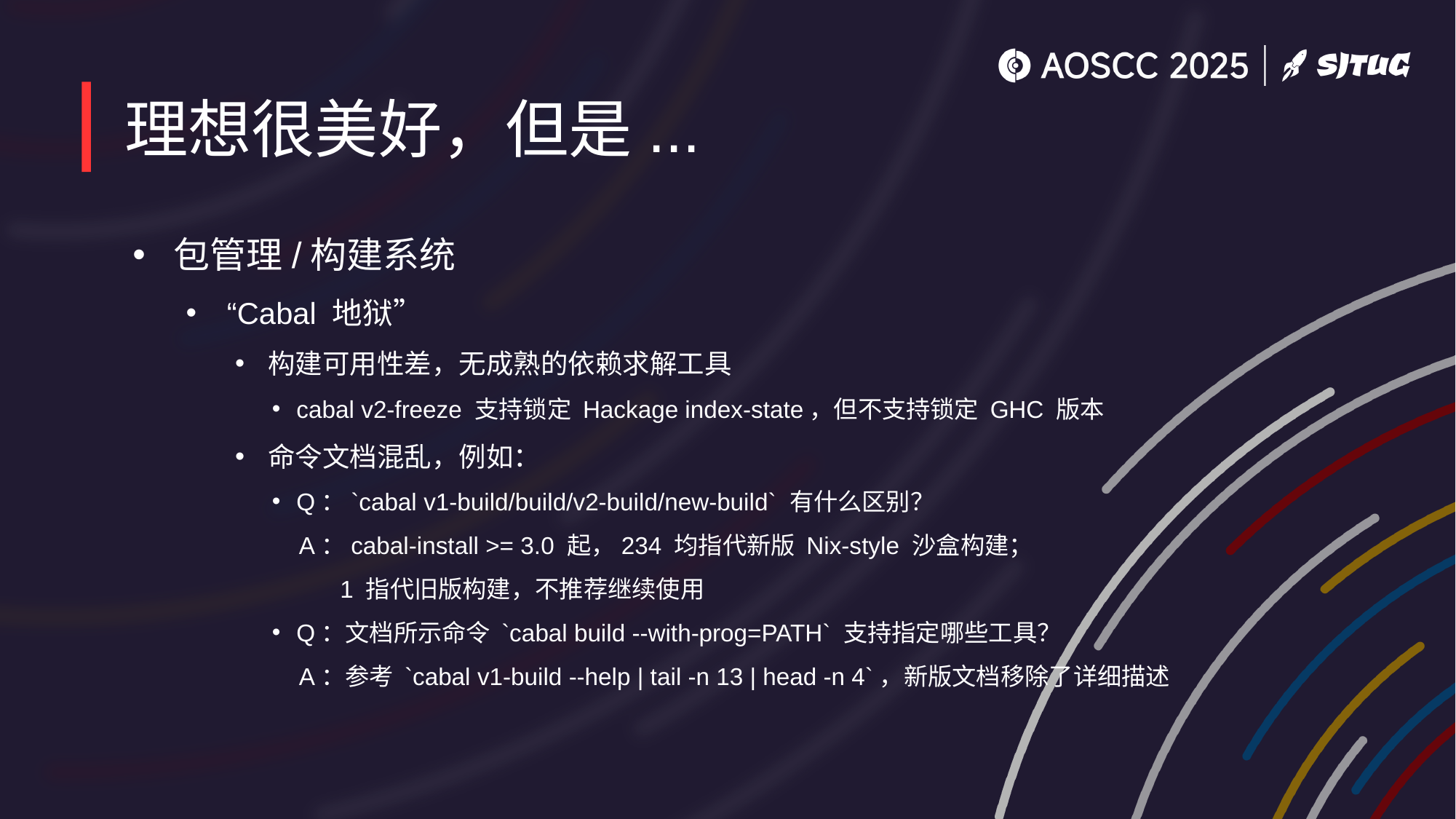

# 理想很美好，但是...
包管理/构建系统
“Cabal 地狱”
构建可用性差，无成熟的依赖求解工具
cabal v2-freeze 支持锁定 Hackage index-state，但不支持锁定 GHC 版本
命令文档混乱，例如：
Q：`cabal v1-build/build/v2-build/new-build` 有什么区别？
    A：cabal-install >= 3.0 起，234 均指代新版 Nix-style 沙盒构建；
  1 指代旧版构建，不推荐继续使用
Q：文档所示命令 `cabal build --with-prog=PATH` 支持指定哪些工具？
    A：参考 `cabal v1-build --help | tail -n 13 | head -n 4`，新版文档移除了详细描述